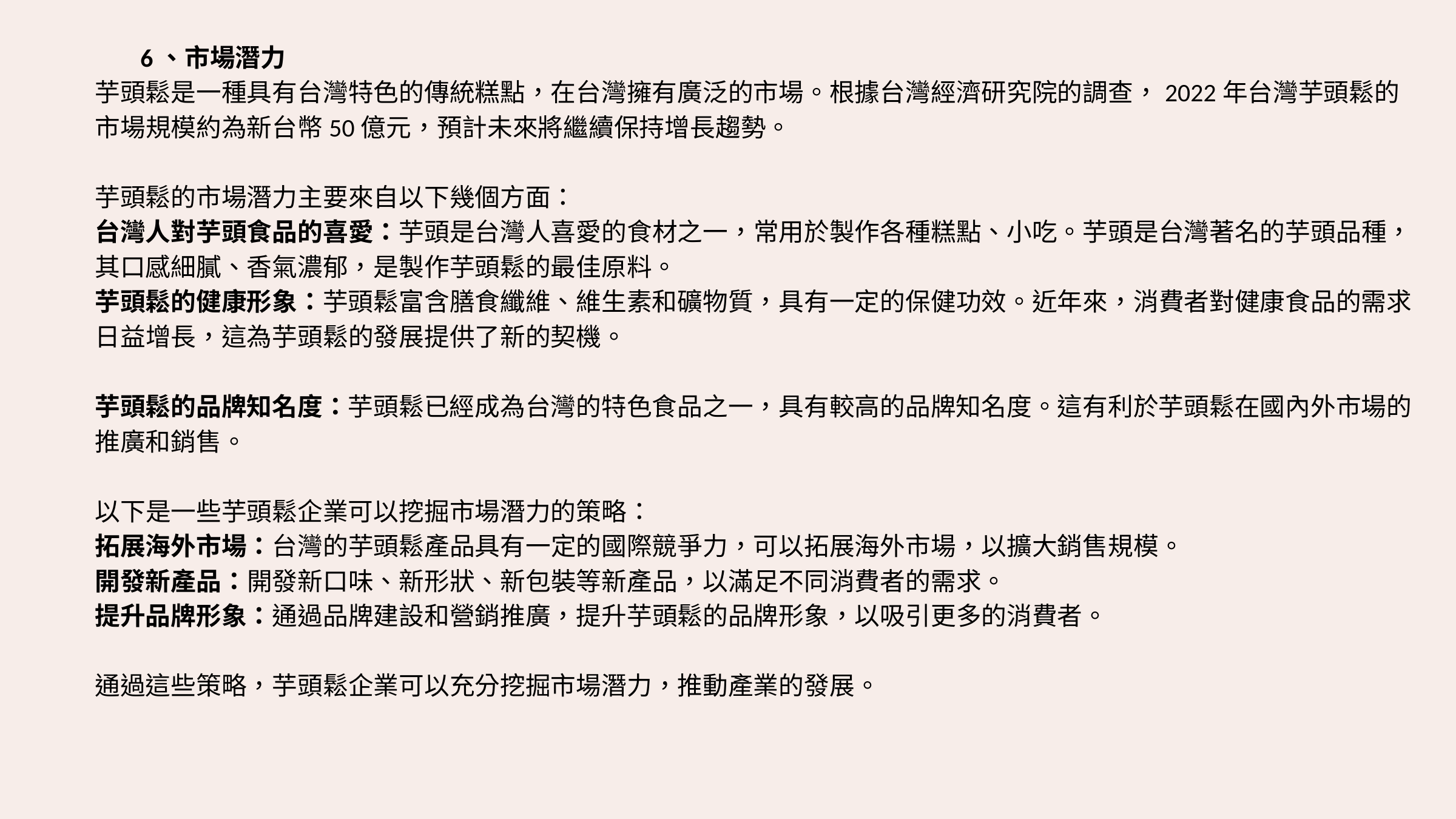

6、市場潛力
芋頭鬆是一種具有台灣特色的傳統糕點，在台灣擁有廣泛的市場。根據台灣經濟研究院的調查，2022年台灣芋頭鬆的市場規模約為新台幣50億元，預計未來將繼續保持增長趨勢。

芋頭鬆的市場潛力主要來自以下幾個方面：
台灣人對芋頭食品的喜愛：芋頭是台灣人喜愛的食材之一，常用於製作各種糕點、小吃。芋頭是台灣著名的芋頭品種，其口感細膩、香氣濃郁，是製作芋頭鬆的最佳原料。
芋頭鬆的健康形象：芋頭鬆富含膳食纖維、維生素和礦物質，具有一定的保健功效。近年來，消費者對健康食品的需求日益增長，這為芋頭鬆的發展提供了新的契機。
芋頭鬆的品牌知名度：芋頭鬆已經成為台灣的特色食品之一，具有較高的品牌知名度。這有利於芋頭鬆在國內外市場的推廣和銷售。

以下是一些芋頭鬆企業可以挖掘市場潛力的策略：
拓展海外市場：台灣的芋頭鬆產品具有一定的國際競爭力，可以拓展海外市場，以擴大銷售規模。
開發新產品：開發新口味、新形狀、新包裝等新產品，以滿足不同消費者的需求。
提升品牌形象：通過品牌建設和營銷推廣，提升芋頭鬆的品牌形象，以吸引更多的消費者。

通過這些策略，芋頭鬆企業可以充分挖掘市場潛力，推動產業的發展。